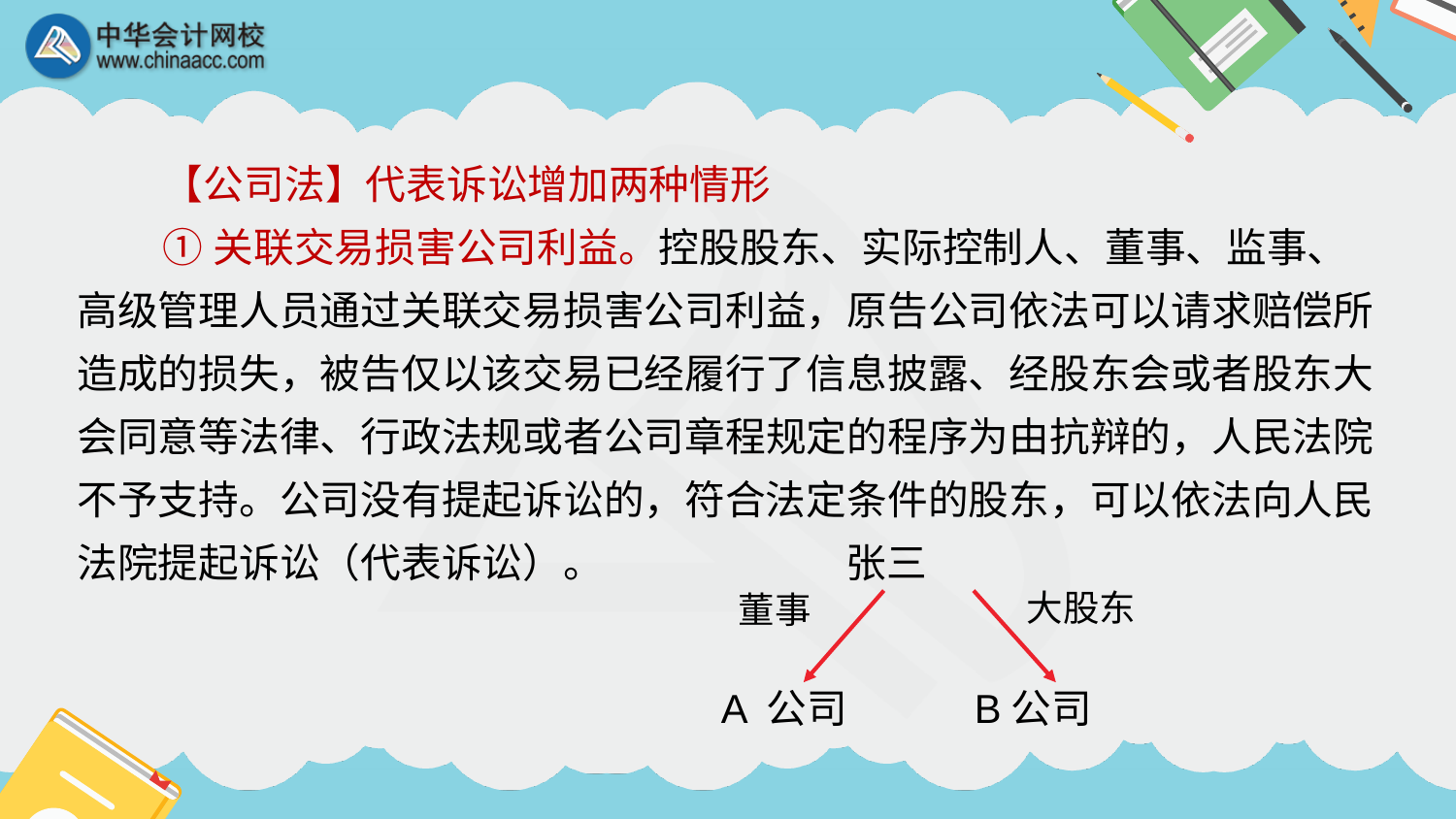

【公司法】代表诉讼增加两种情形
①关联交易损害公司利益。控股股东、实际控制人、董事、监事、高级管理人员通过关联交易损害公司利益，原告公司依法可以请求赔偿所造成的损失，被告仅以该交易已经履行了信息披露、经股东会或者股东大会同意等法律、行政法规或者公司章程规定的程序为由抗辩的，人民法院不予支持。公司没有提起诉讼的，符合法定条件的股东，可以依法向人民法院提起诉讼（代表诉讼）。                           张三

                                                  A 公司             B公司
大股东
董事